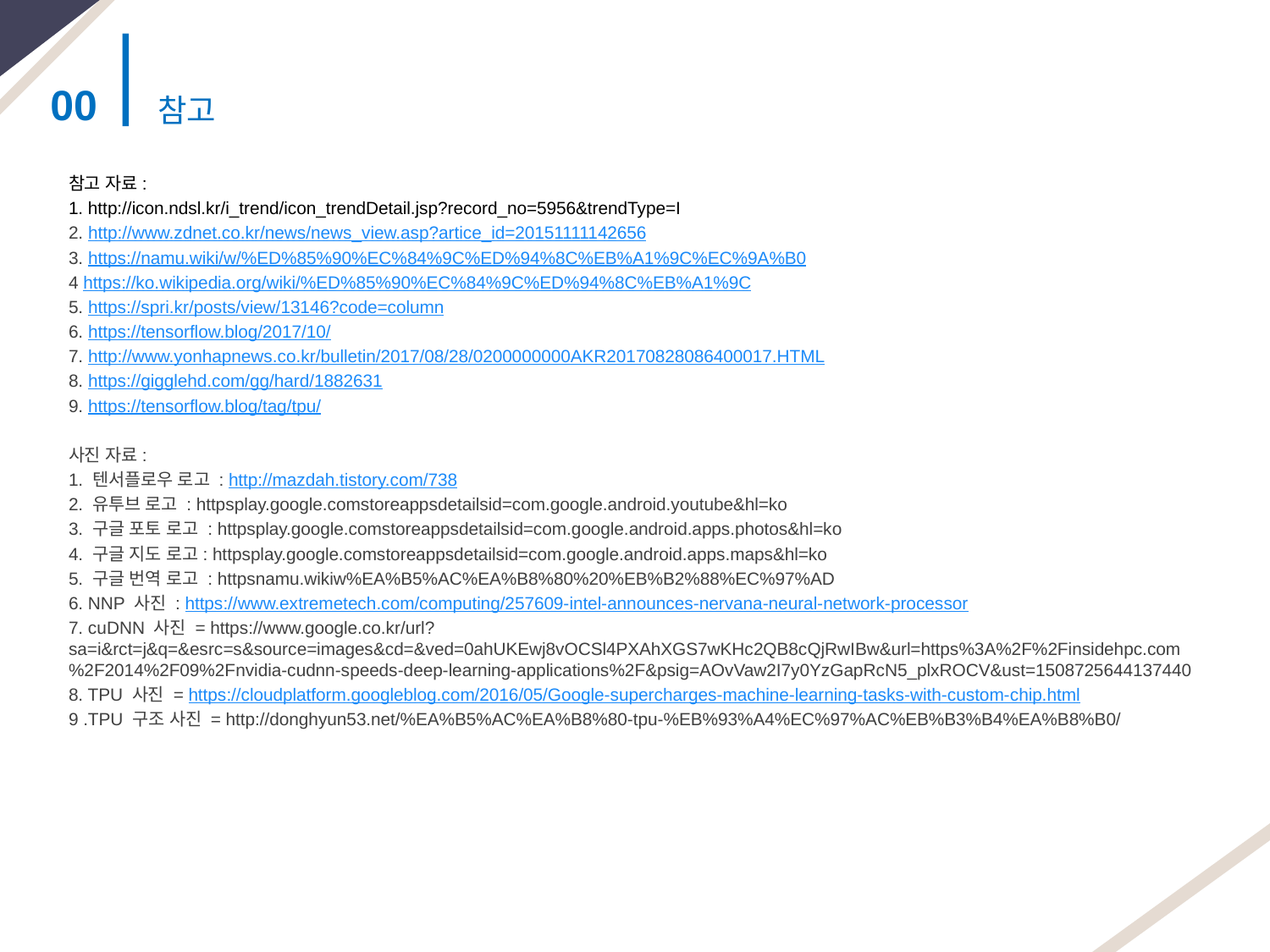

00

참고
참고 자료:
1. http://icon.ndsl.kr/i_trend/icon_trendDetail.jsp?record_no=5956&trendType=I
2. http://www.zdnet.co.kr/news/news_view.asp?artice_id=20151111142656
3. https://namu.wiki/w/%ED%85%90%EC%84%9C%ED%94%8C%EB%A1%9C%EC%9A%B0
4 https://ko.wikipedia.org/wiki/%ED%85%90%EC%84%9C%ED%94%8C%EB%A1%9C
5. https://spri.kr/posts/view/13146?code=column
6. https://tensorflow.blog/2017/10/
7. http://www.yonhapnews.co.kr/bulletin/2017/08/28/0200000000AKR20170828086400017.HTML
8. https://gigglehd.com/gg/hard/1882631
9. https://tensorflow.blog/tag/tpu/

사진 자료:
1. 텐서플로우 로고 : http://mazdah.tistory.com/738
2. 유투브 로고 : httpsplay.google.comstoreappsdetailsid=com.google.android.youtube&hl=ko
3. 구글 포토 로고 : httpsplay.google.comstoreappsdetailsid=com.google.android.apps.photos&hl=ko
4. 구글 지도 로고: httpsplay.google.comstoreappsdetailsid=com.google.android.apps.maps&hl=ko
5. 구글 번역 로고 : httpsnamu.wikiw%EA%B5%AC%EA%B8%80%20%EB%B2%88%EC%97%AD
6. NNP 사진 : https://www.extremetech.com/computing/257609-intel-announces-nervana-neural-network-processor
7. cuDNN 사진 = https://www.google.co.kr/url?sa=i&rct=j&q=&esrc=s&source=images&cd=&ved=0ahUKEwj8vOCSl4PXAhXGS7wKHc2QB8cQjRwIBw&url=https%3A%2F%2Finsidehpc.com%2F2014%2F09%2Fnvidia-cudnn-speeds-deep-learning-applications%2F&psig=AOvVaw2I7y0YzGapRcN5_plxROCV&ust=1508725644137440
8. TPU 사진 = https://cloudplatform.googleblog.com/2016/05/Google-supercharges-machine-learning-tasks-with-custom-chip.html
9 .TPU 구조 사진 = http://donghyun53.net/%EA%B5%AC%EA%B8%80-tpu-%EB%93%A4%EC%97%AC%EB%B3%B4%EA%B8%B0/